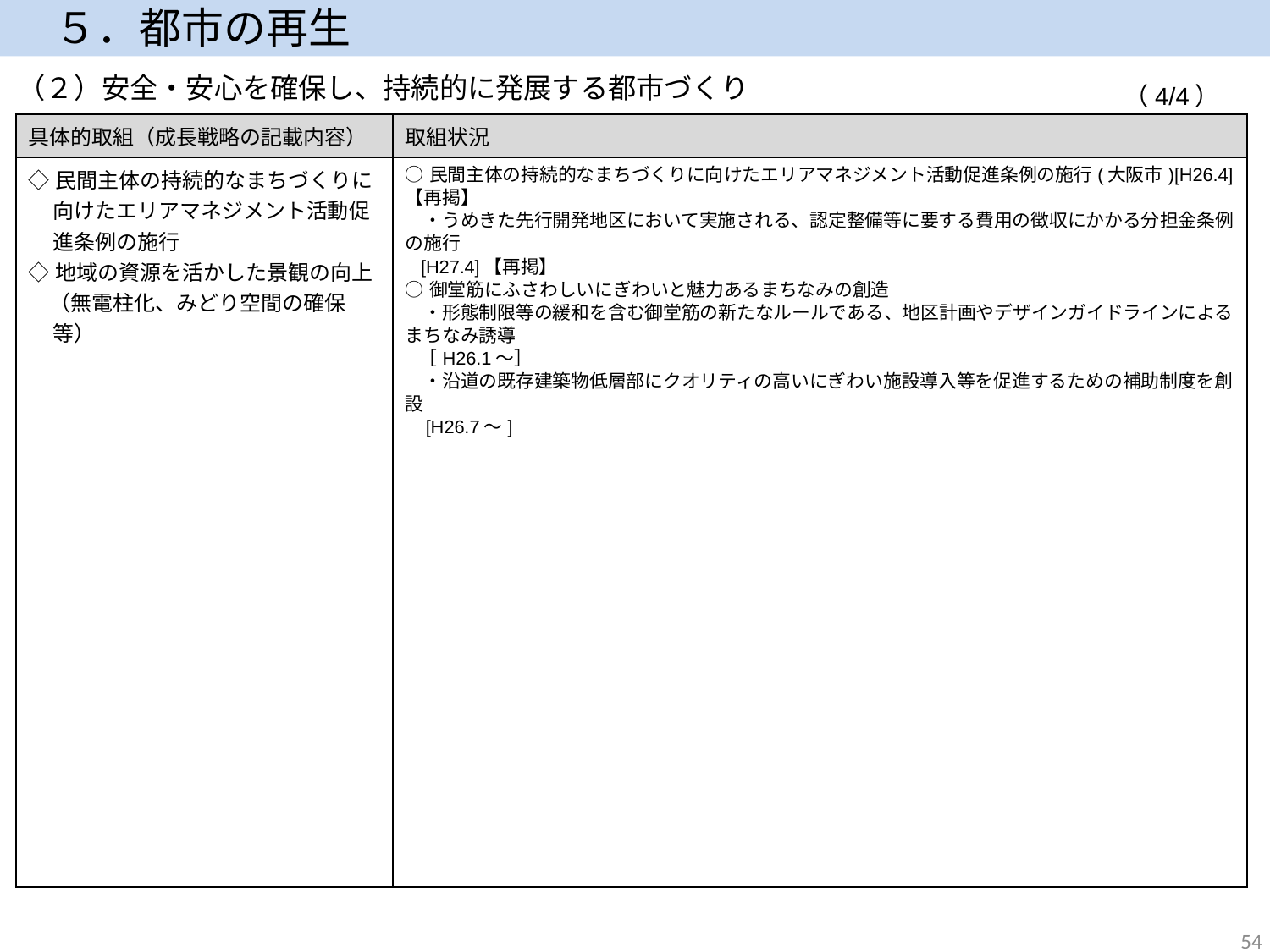

５．都市の再生
（２）安全・安心を確保し、持続的に発展する都市づくり
（4/4）
| 具体的取組（成長戦略の記載内容） | 取組状況 |
| --- | --- |
| ◇民間主体の持続的なまちづくりに向けたエリアマネジメント活動促進条例の施行 ◇地域の資源を活かした景観の向上 　（無電柱化、みどり空間の確保　等） | ○民間主体の持続的なまちづくりに向けたエリアマネジメント活動促進条例の施行(大阪市)[H26.4]【再掲】 　・うめきた先行開発地区において実施される、認定整備等に要する費用の徴収にかかる分担金条例の施行 [H27.4]【再掲】 ○御堂筋にふさわしいにぎわいと魅力あるまちなみの創造 　・形態制限等の緩和を含む御堂筋の新たなルールである、地区計画やデザインガイドラインによるまちなみ誘導 ［H26.1～］ 　・沿道の既存建築物低層部にクオリティの高いにぎわい施設導入等を促進するための補助制度を創設 [H26.7～] |

54